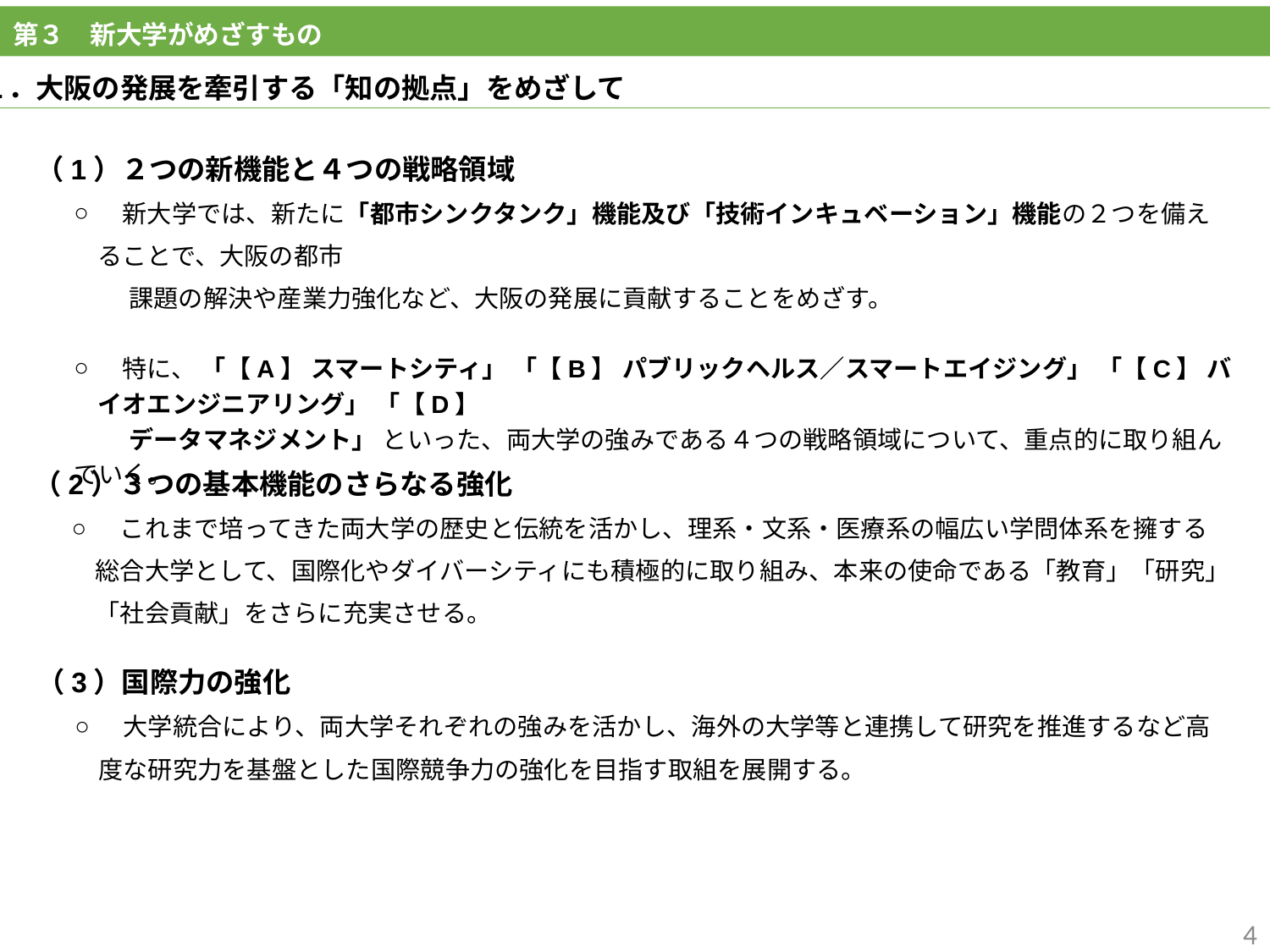

第３　新大学がめざすもの
１．大阪の発展を牽引する「知の拠点」をめざして
（1）２つの新機能と４つの戦略領域
　新大学では、新たに「都市シンクタンク」機能及び「技術インキュベーション」機能の２つを備えることで、大阪の都市
　　 課題の解決や産業力強化など、大阪の発展に貢献することをめざす。

　特に、 「【A】 スマートシティ」 「【B】 パブリックヘルス／スマートエイジング」 「【C】 バイオエンジニアリング」 「【D】
　　 データマネジメント」 といった、両大学の強みである４つの戦略領域について、重点的に取り組んでいく。

（2）３つの基本機能のさらなる強化
　これまで培ってきた両大学の歴史と伝統を活かし、理系・文系・医療系の幅広い学問体系を擁する総合大学として、国際化やダイバーシティにも積極的に取り組み、本来の使命である「教育」「研究」「社会貢献」をさらに充実させる。
（3）国際力の強化
　大学統合により、両大学それぞれの強みを活かし、海外の大学等と連携して研究を推進するなど高度な研究力を基盤とした国際競争力の強化を目指す取組を展開する。

4